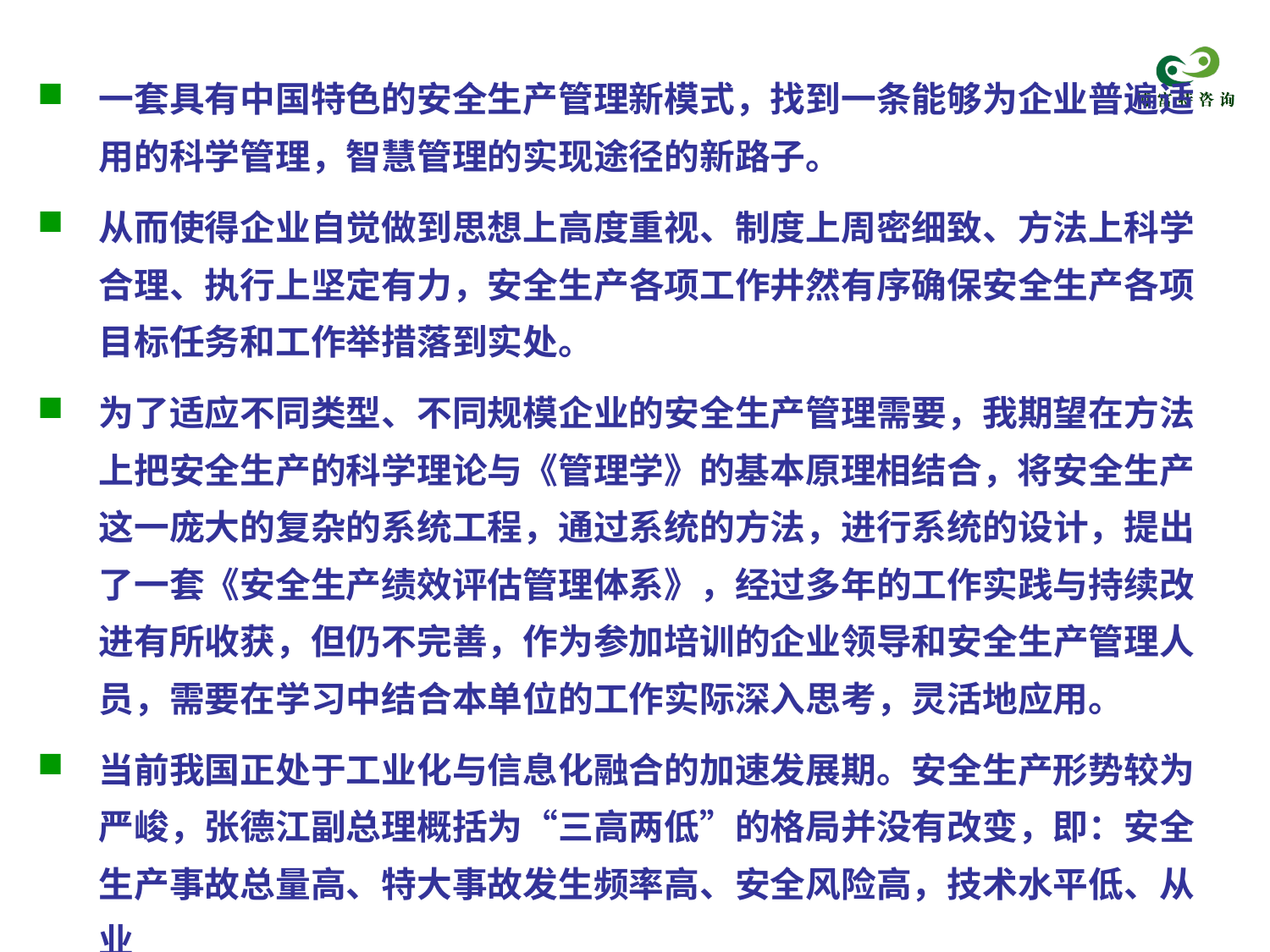

一套具有中国特色的安全生产管理新模式，找到一条能够为企业普遍适用的科学管理，智慧管理的实现途径的新路子。
从而使得企业自觉做到思想上高度重视、制度上周密细致、方法上科学合理、执行上坚定有力，安全生产各项工作井然有序确保安全生产各项目标任务和工作举措落到实处。
为了适应不同类型、不同规模企业的安全生产管理需要，我期望在方法上把安全生产的科学理论与《管理学》的基本原理相结合，将安全生产这一庞大的复杂的系统工程，通过系统的方法，进行系统的设计，提出了一套《安全生产绩效评估管理体系》，经过多年的工作实践与持续改进有所收获，但仍不完善，作为参加培训的企业领导和安全生产管理人员，需要在学习中结合本单位的工作实际深入思考，灵活地应用。
当前我国正处于工业化与信息化融合的加速发展期。安全生产形势较为严峻，张德江副总理概括为“三高两低”的格局并没有改变，即：安全生产事故总量高、特大事故发生频率高、安全风险高，技术水平低、从业